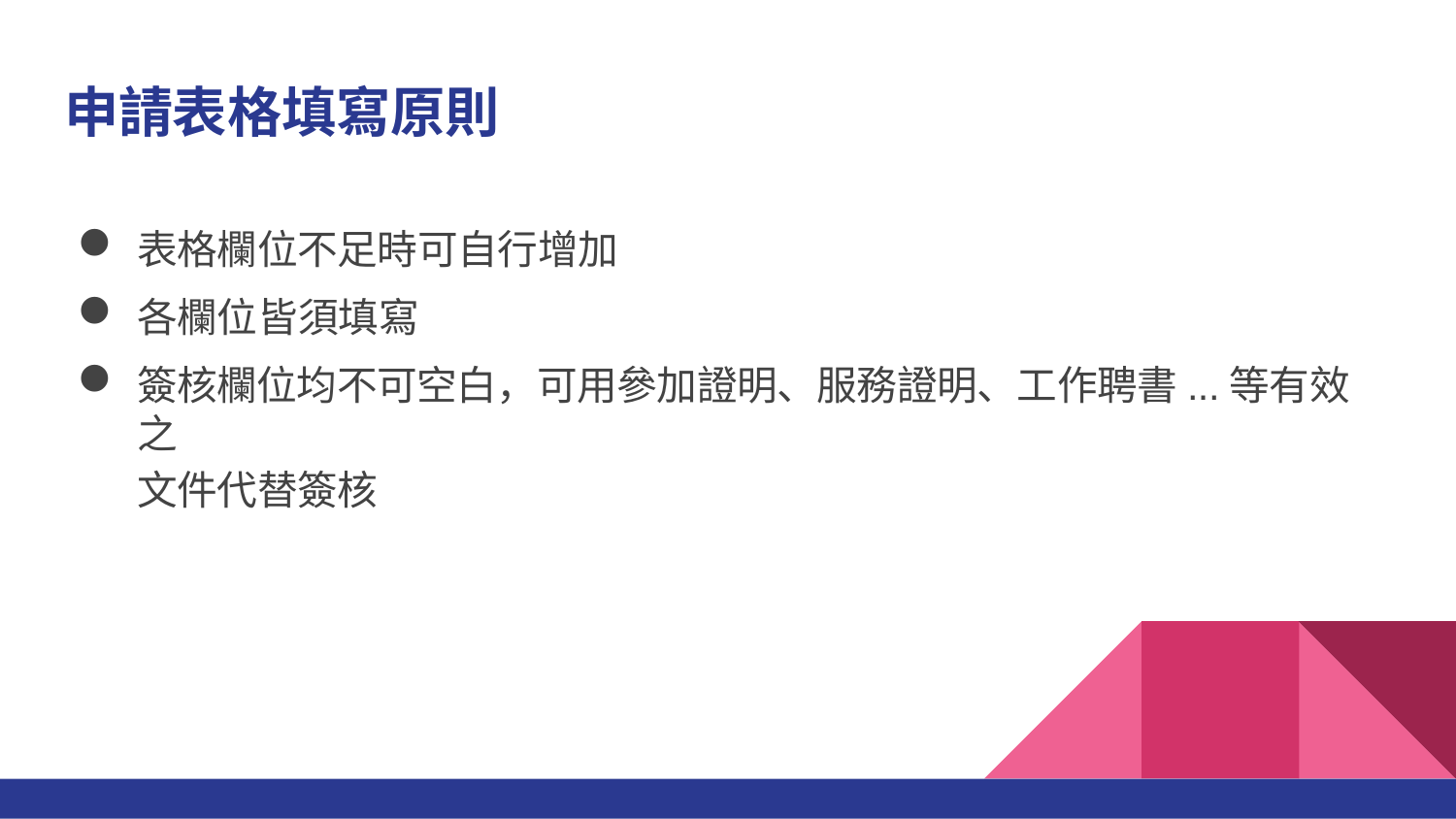

# 申請表格填寫原則
表格欄位不足時可自行增加
各欄位皆須填寫
簽核欄位均不可空白，可用參加證明、服務證明、工作聘書...等有效之
文件代替簽核